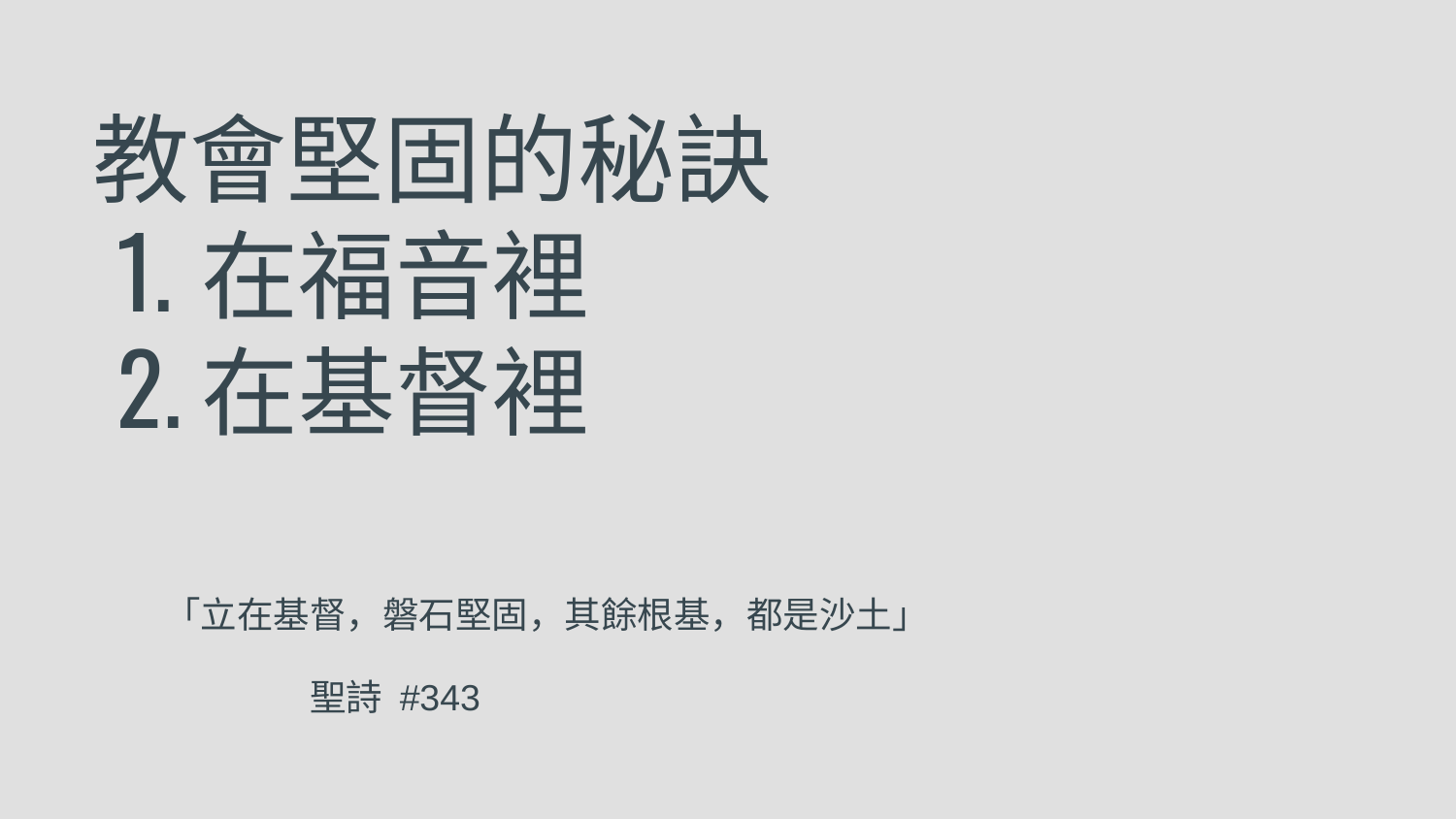

# 教會堅固的秘訣
在福音裡
在基督裡
「立在基督，磐石堅固，其餘根基，都是沙土」
	聖詩 #343